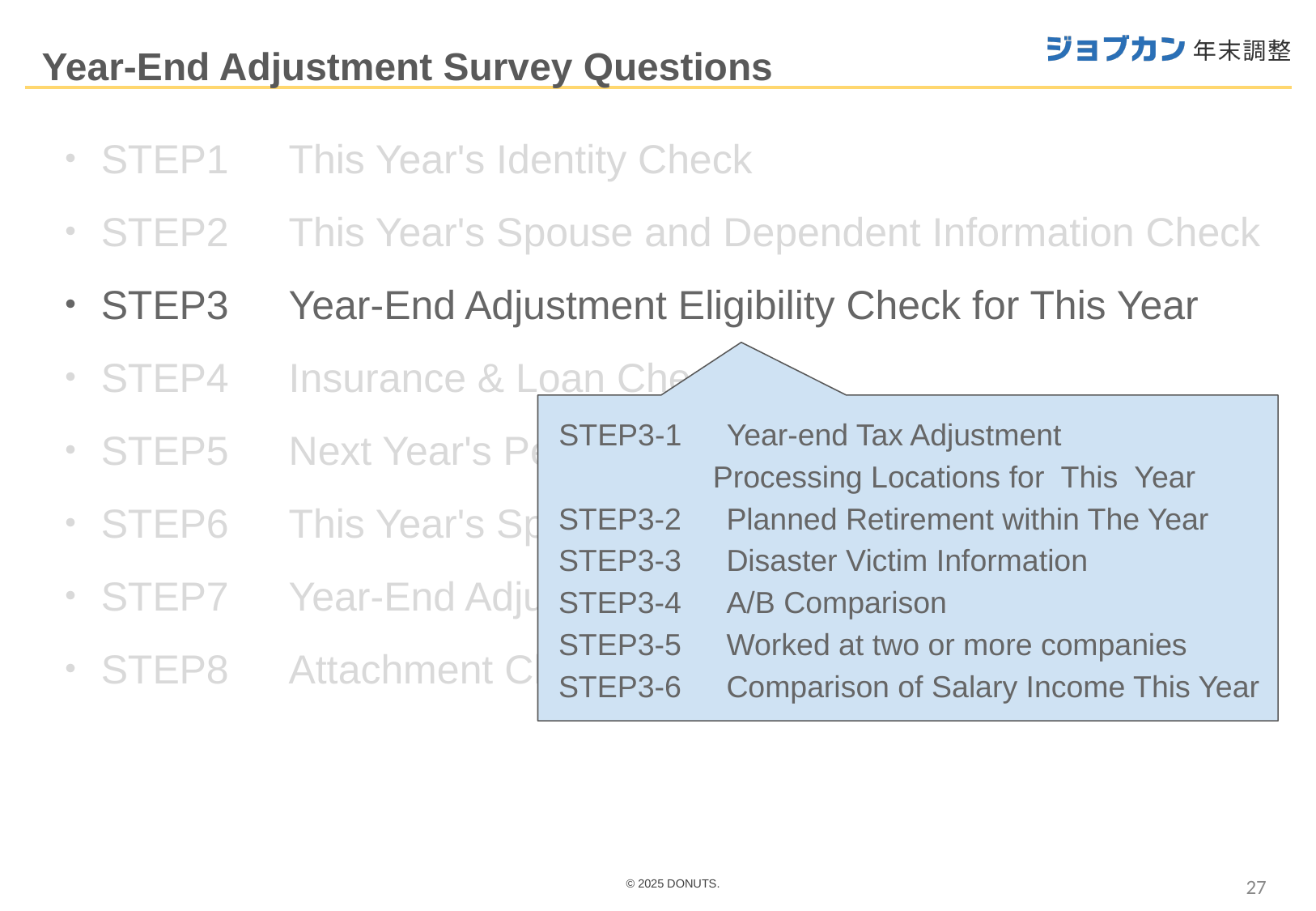

Year-End Adjustment Survey Questions
・STEP1　This Year's Identity Check
・STEP2　This Year's Spouse and Dependent Information Check
・STEP3　Year-End Adjustment Eligibility Check for This Year
・STEP4　Insurance & Loan Check
・STEP5　Next Year's Personal Information Check
・STEP6　This Year's Spouse and Dependent Information Check
・STEP7　Year-End Adjustment Eligibility Check for Next Year
・STEP8　Attachment Check

 STEP3-1　Year-end Tax Adjustment
　　　　     Processing Locations for  This  Year
 STEP3-2　Planned Retirement within The Year
 STEP3-3　Disaster Victim Information
 STEP3-4　A/B Comparison
 STEP3-5　Worked at two or more companies
 STEP3-6　Comparison of Salary Income This Year
27